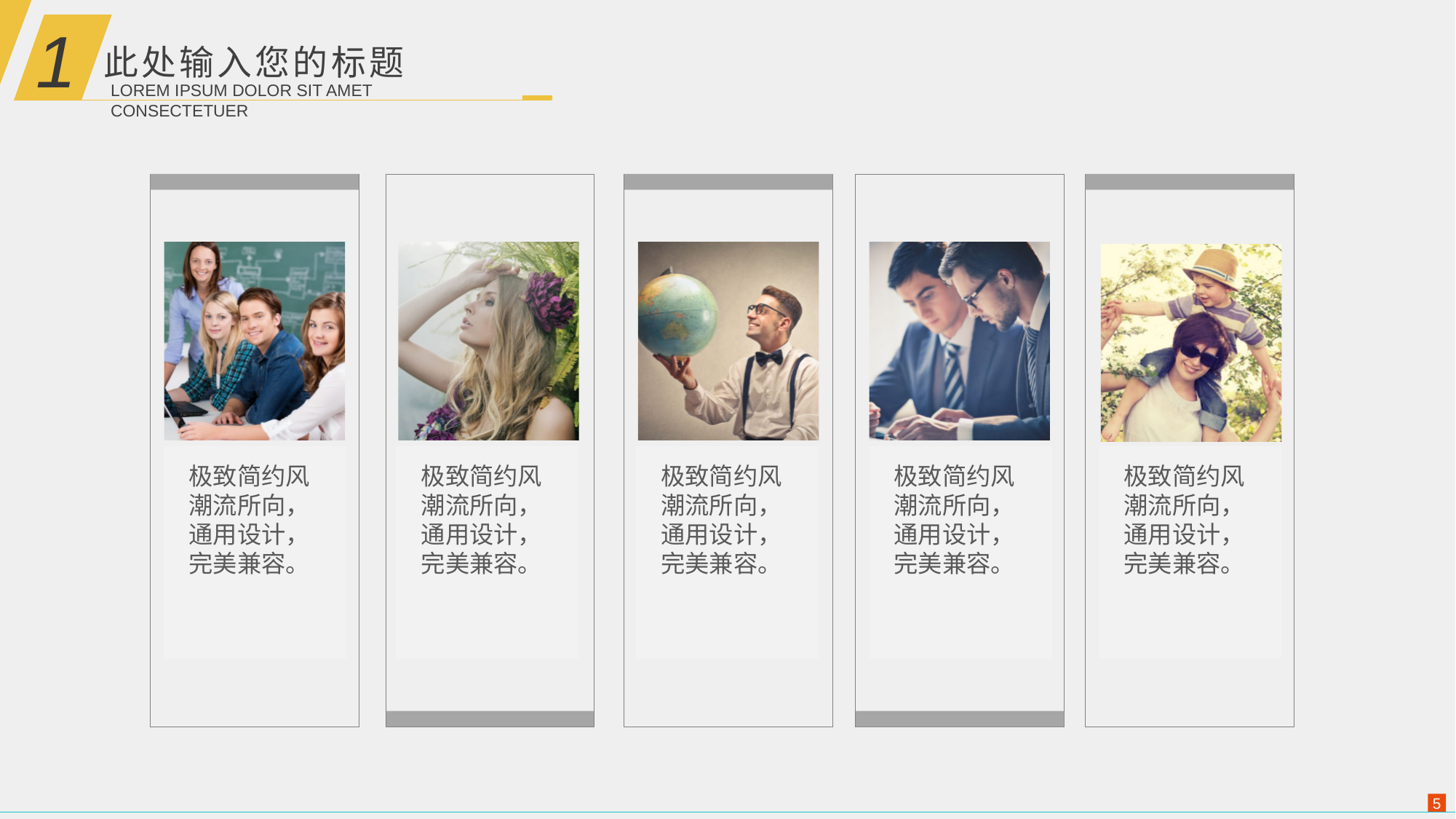

1
此处输入您的标题
LOREM IPSUM DOLOR SIT AMET CONSECTETUER

极致简约风潮流所向，通用设计，完美兼容。
极致简约风潮流所向，通用设计，完美兼容。
极致简约风潮流所向，通用设计，完美兼容。
极致简约风潮流所向，通用设计，完美兼容。
极致简约风潮流所向，通用设计，完美兼容。

5